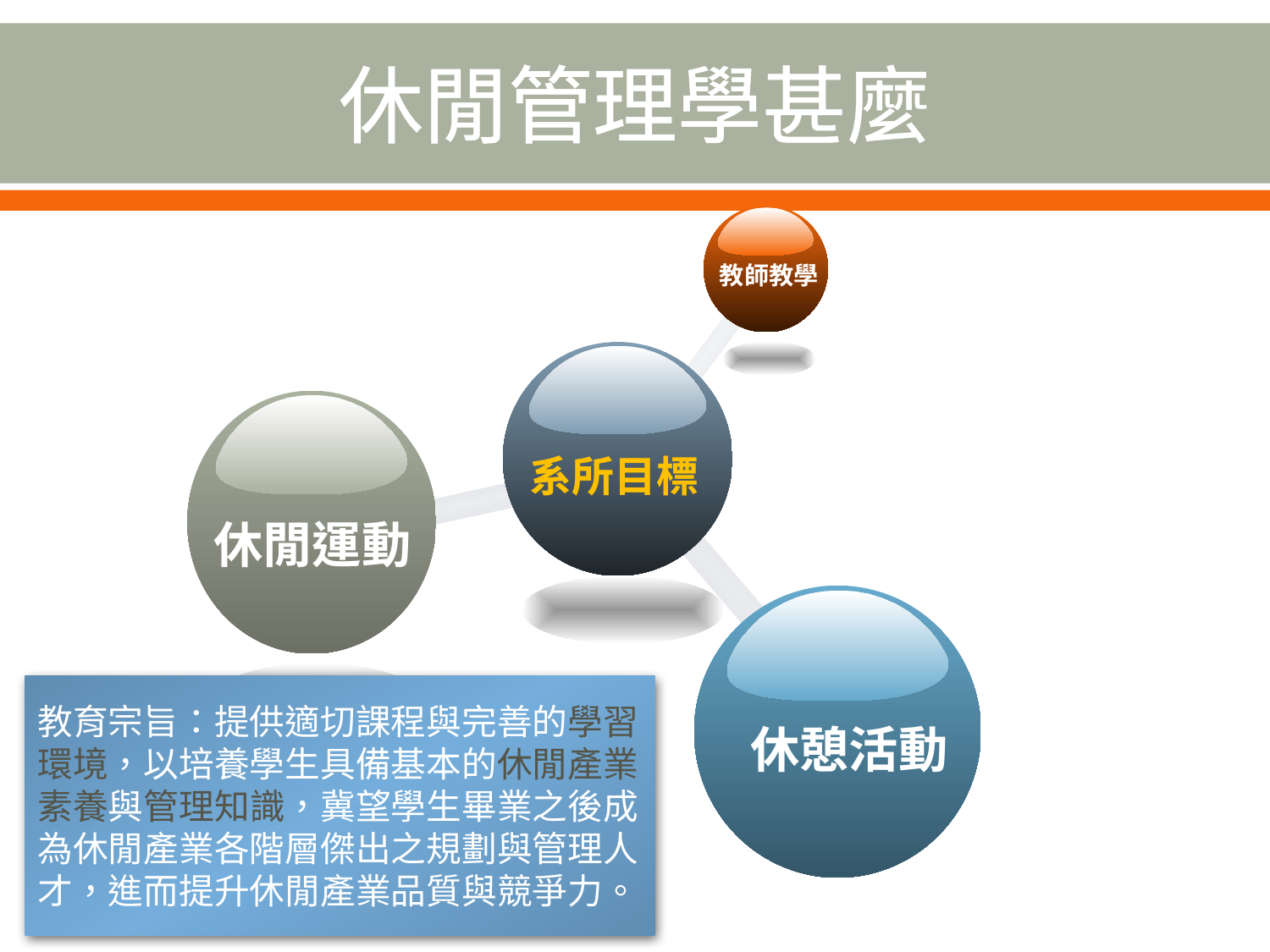

# 休閒管理學甚麼

教師教學

系所目標

休閒運動

休憩活動

教育宗旨：提供適切課程與完善的學習環境，以培養學生具備基本的休閒產業素養與管理知識，冀望學生畢業之後成為休閒產業各階層傑出之規劃與管理人才，進而提升休閒產業品質與競爭力。
台灣首府大學 休閒管理學系